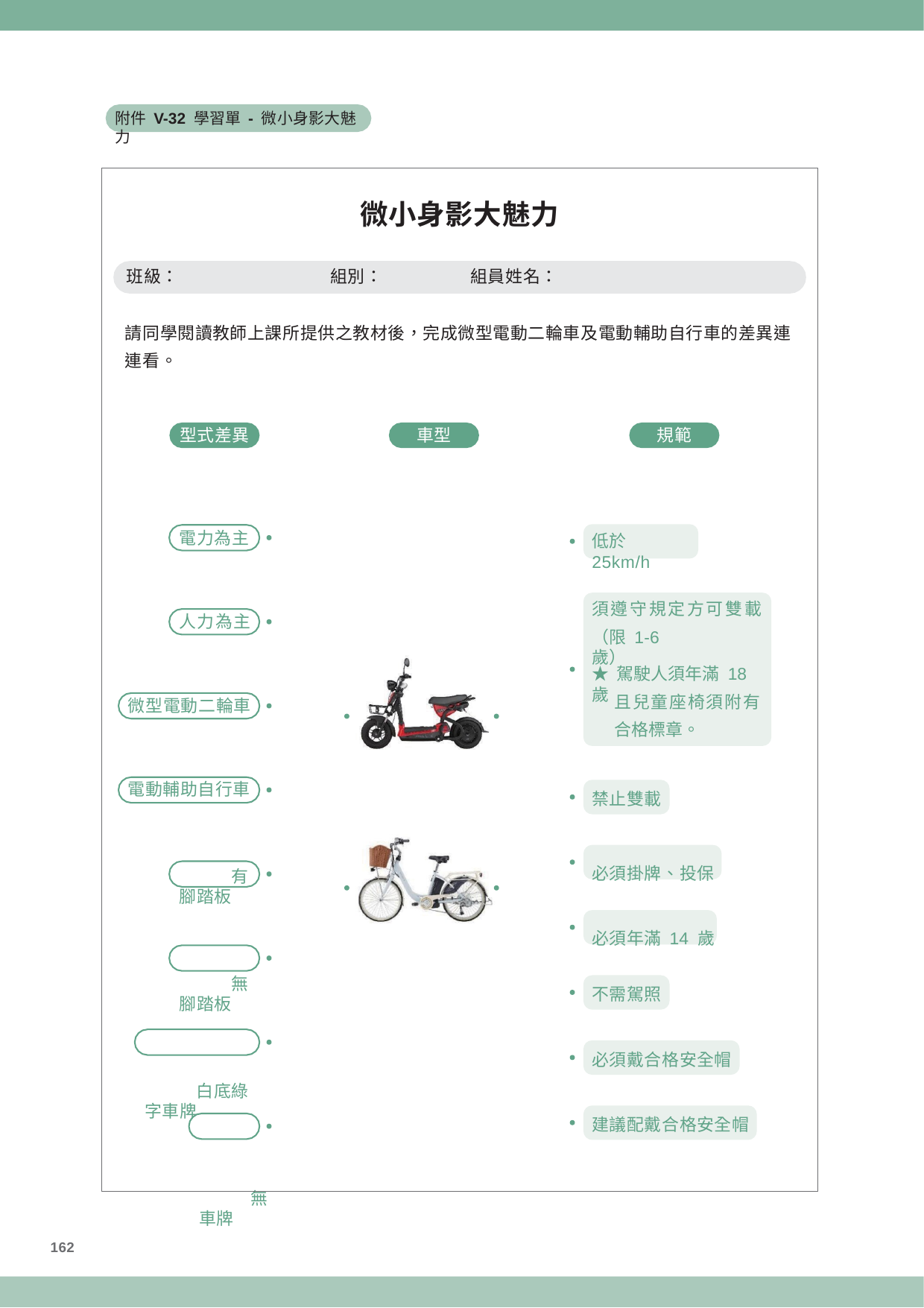

附件 V-32 學習單 - 微小身影大魅力

微小身影大魅力

班級：
組別：
組員姓名：
請同學閱讀教師上課所提供之教材後，完成微型電動二輪車及電動輔助自行車的差異連 連看。

型式差異
車型
規範

電力為主
人力為主 微型電動二輪車 電動輔助自行車

有腳踏板

無腳踏板

白底綠字車牌

無車牌
低於 25km/h

須遵守規定方可雙載

（限 1-6 歲）

★ 駕駛人須年滿 18 歲

且兒童座椅須附有

合格標章。

禁止雙載
必須掛牌、投保 必須年滿 14 歲
不需駕照
必須戴合格安全帽 建議配戴合格安全帽

162